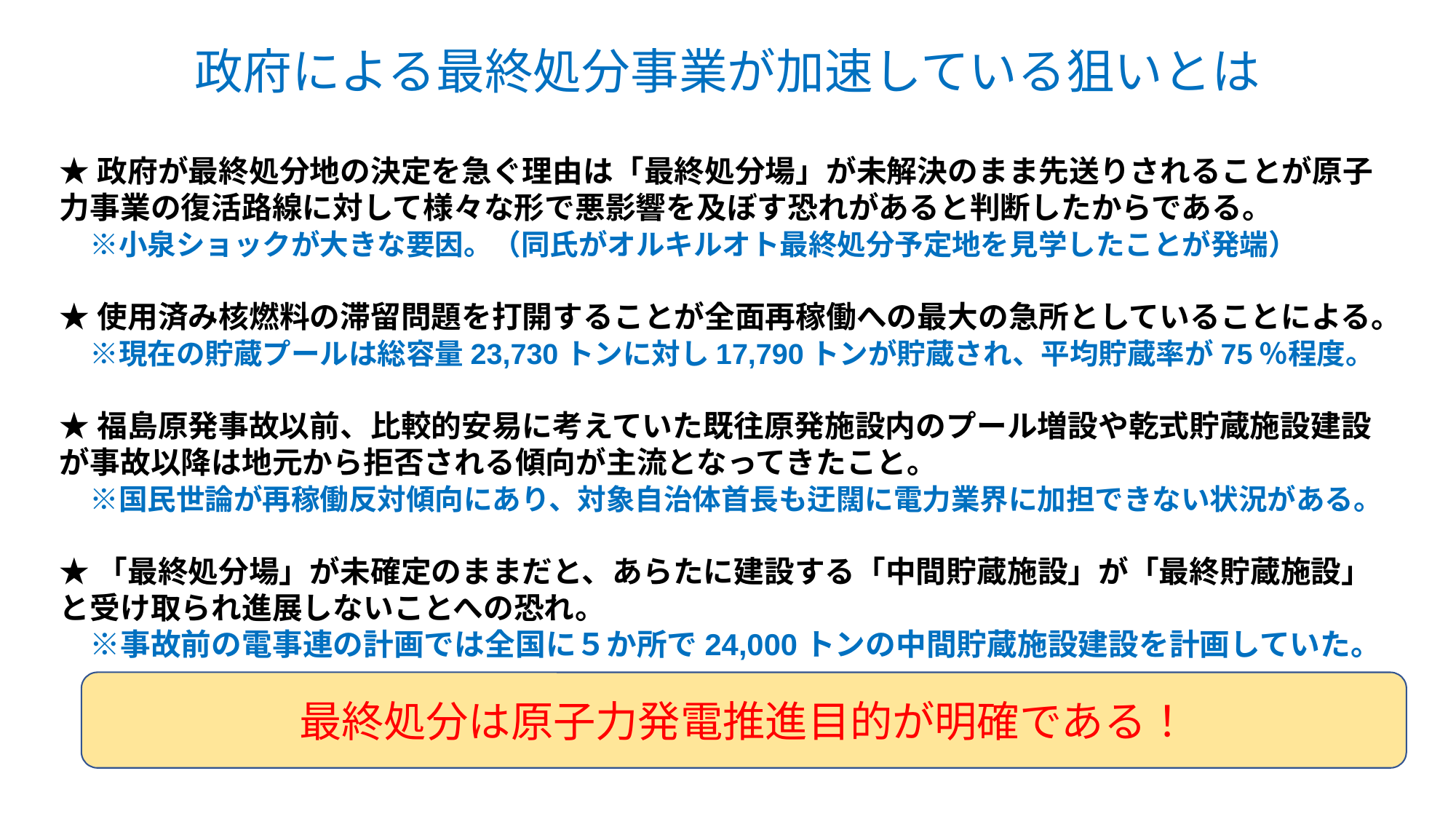

政府による最終処分事業が加速している狙いとは
★政府が最終処分地の決定を急ぐ理由は「最終処分場」が未解決のまま先送りされることが原子力事業の復活路線に対して様々な形で悪影響を及ぼす恐れがあると判断したからである。
　※小泉ショックが大きな要因。（同氏がオルキルオト最終処分予定地を見学したことが発端）

★使用済み核燃料の滞留問題を打開することが全面再稼働への最大の急所としていることによる。
　※現在の貯蔵プールは総容量23,730トンに対し17,790トンが貯蔵され、平均貯蔵率が75％程度。

★福島原発事故以前、比較的安易に考えていた既往原発施設内のプール増設や乾式貯蔵施設建設が事故以降は地元から拒否される傾向が主流となってきたこと。
　※国民世論が再稼働反対傾向にあり、対象自治体首長も迂闊に電力業界に加担できない状況がある。

★「最終処分場」が未確定のままだと、あらたに建設する「中間貯蔵施設」が「最終貯蔵施設」と受け取られ進展しないことへの恐れ。
　※事故前の電事連の計画では全国に５か所で24,000トンの中間貯蔵施設建設を計画していた。
最終処分は原子力発電推進目的が明確である！